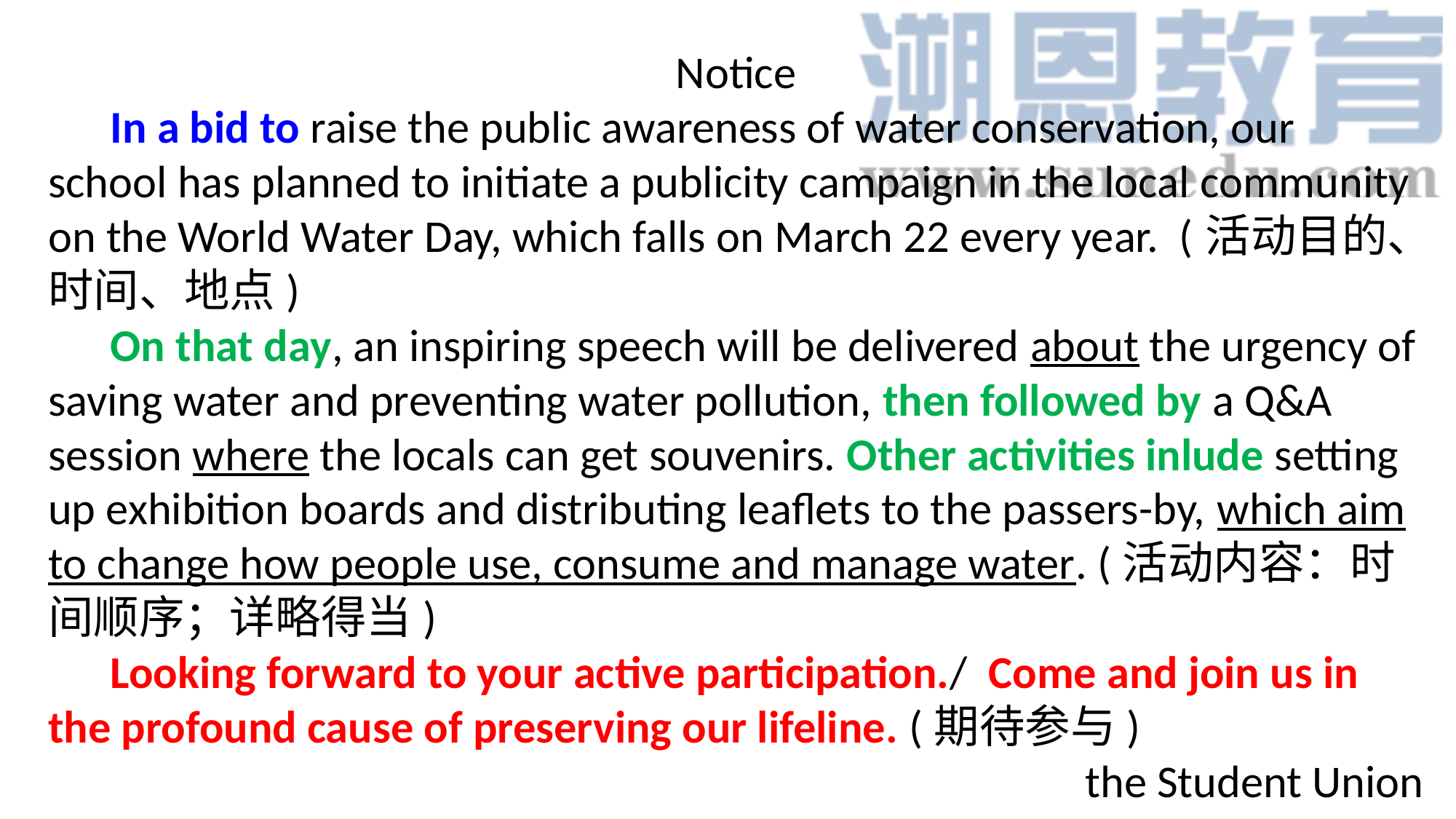

Notice
      In a bid to raise the public awareness of water conservation, our school has planned to initiate a publicity campaign in the local community on the World Water Day, which falls on March 22 every year.  (活动目的、时间、地点)
      On that day, an inspiring speech will be delivered about the urgency of saving water and preventing water pollution, then followed by a Q&A session where the locals can get souvenirs. Other activities inlude setting up exhibition boards and distributing leaflets to the passers-by, which aim to change how people use, consume and manage water. (活动内容：时间顺序；详略得当)
      Looking forward to your active participation./  Come and join us in the profound cause of preserving our lifeline. (期待参与)
the Student Union